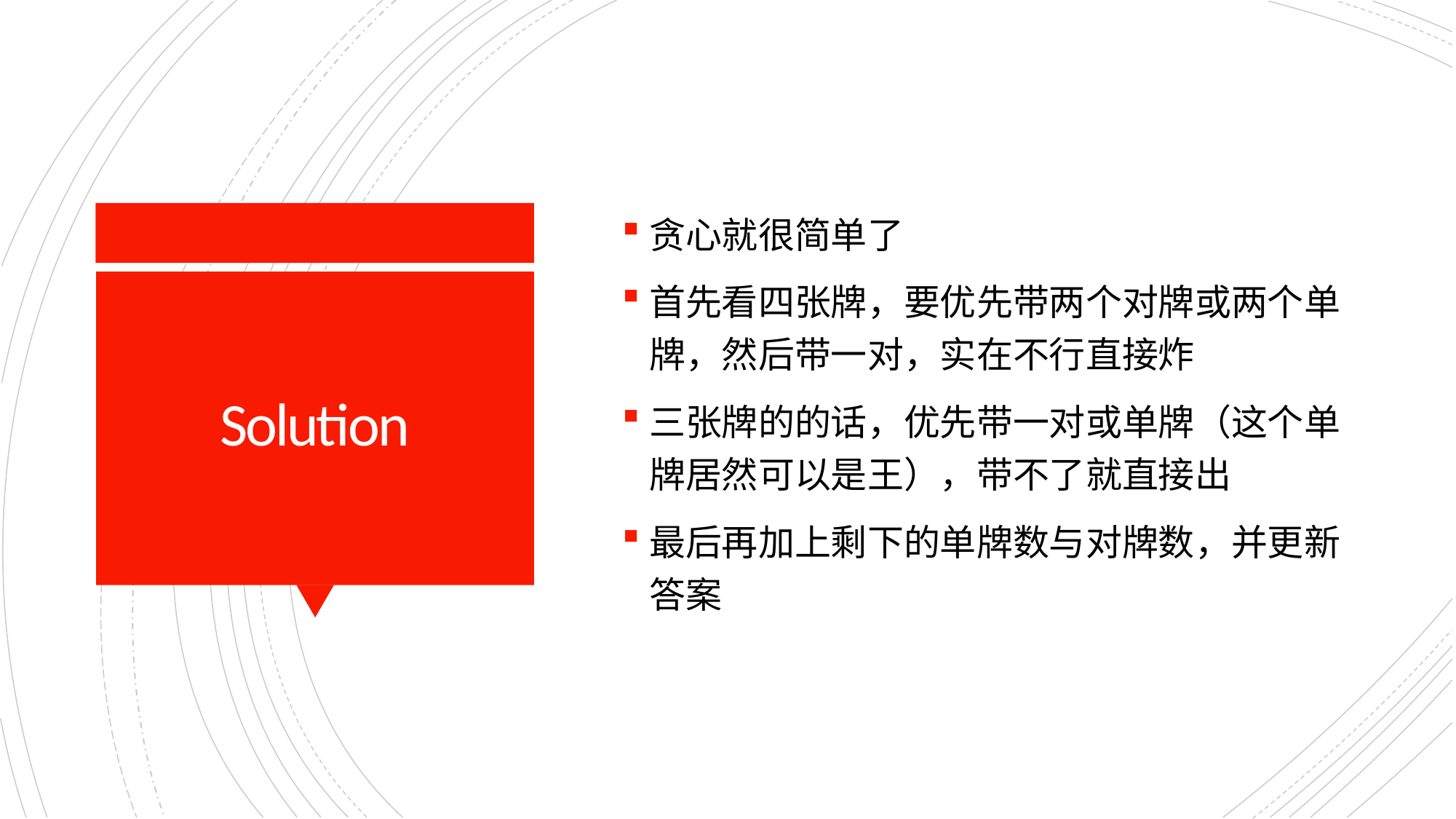

贪心就很简单了
首先看四张牌，要优先带两个对牌或两个单牌，然后带一对，实在不行直接炸
三张牌的的话，优先带一对或单牌（这个单牌居然可以是王），带不了就直接出
最后再加上剩下的单牌数与对牌数，并更新答案
# Solution